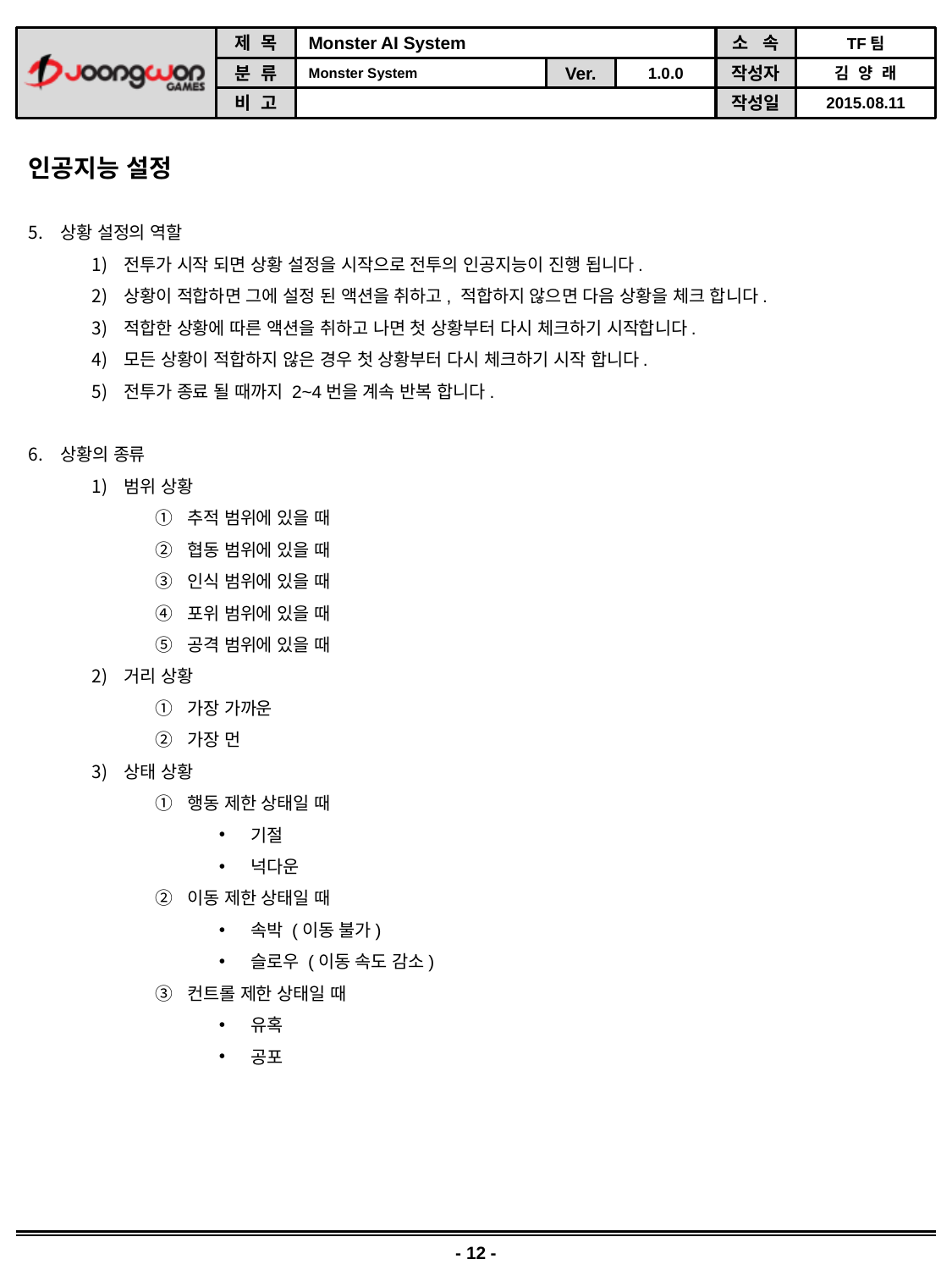

인공지능 설정
상황 설정의 역할
전투가 시작 되면 상황 설정을 시작으로 전투의 인공지능이 진행 됩니다.
상황이 적합하면 그에 설정 된 액션을 취하고, 적합하지 않으면 다음 상황을 체크 합니다.
적합한 상황에 따른 액션을 취하고 나면 첫 상황부터 다시 체크하기 시작합니다.
모든 상황이 적합하지 않은 경우 첫 상황부터 다시 체크하기 시작 합니다.
전투가 종료 될 때까지 2~4번을 계속 반복 합니다.

상황의 종류
범위 상황
추적 범위에 있을 때
협동 범위에 있을 때
인식 범위에 있을 때
포위 범위에 있을 때
공격 범위에 있을 때
거리 상황
가장 가까운
가장 먼
상태 상황
행동 제한 상태일 때
기절
넉다운
이동 제한 상태일 때
속박 (이동 불가)
슬로우 (이동 속도 감소)
컨트롤 제한 상태일 때
유혹
공포
- 12 -